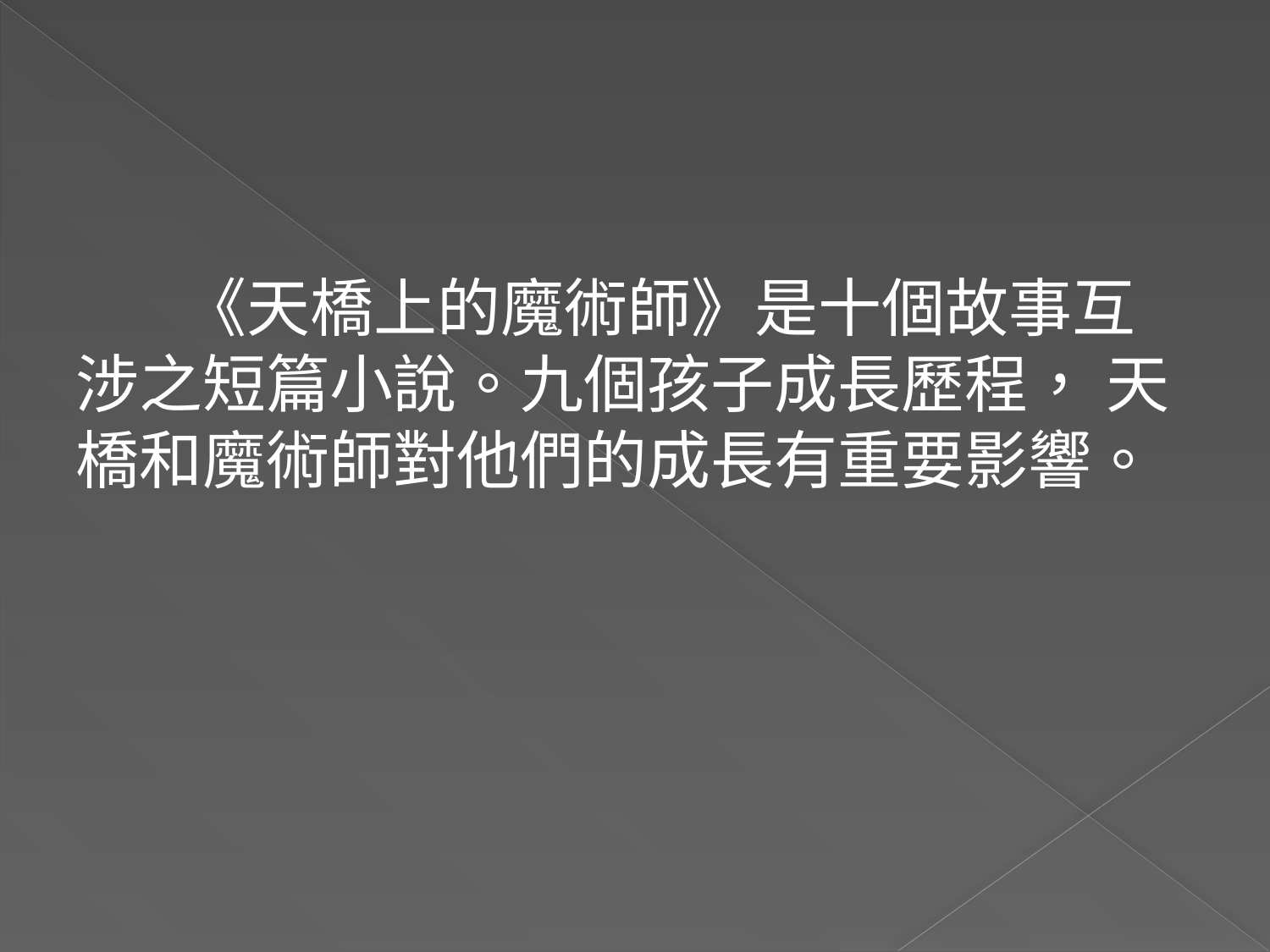

#
        《天橋上的魔術師》是十個故事互涉之短篇小說。九個孩子成長歷程， 天橋和魔術師對他們的成長有重要影響。